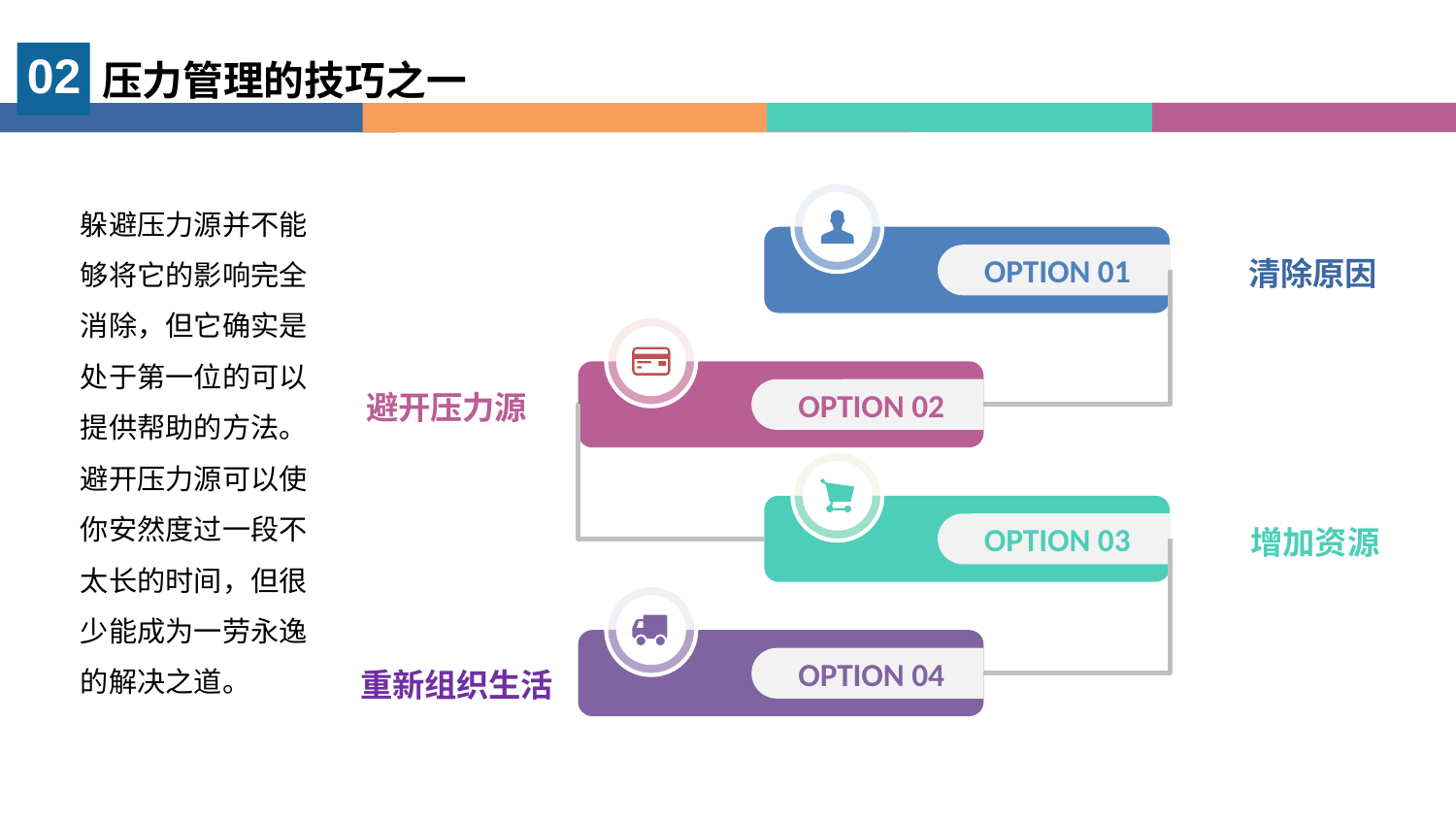

02

压力管理的技巧之一

OPTION 01

OPTION 02

OPTION 03

OPTION 04

躲避压力源并不能够将它的影响完全消除，但它确实是处于第一位的可以提供帮助的方法。避开压力源可以使你安然度过一段不太长的时间，但很少能成为一劳永逸的解决之道。
清除原因
避开压力源
增加资源
重新组织生活